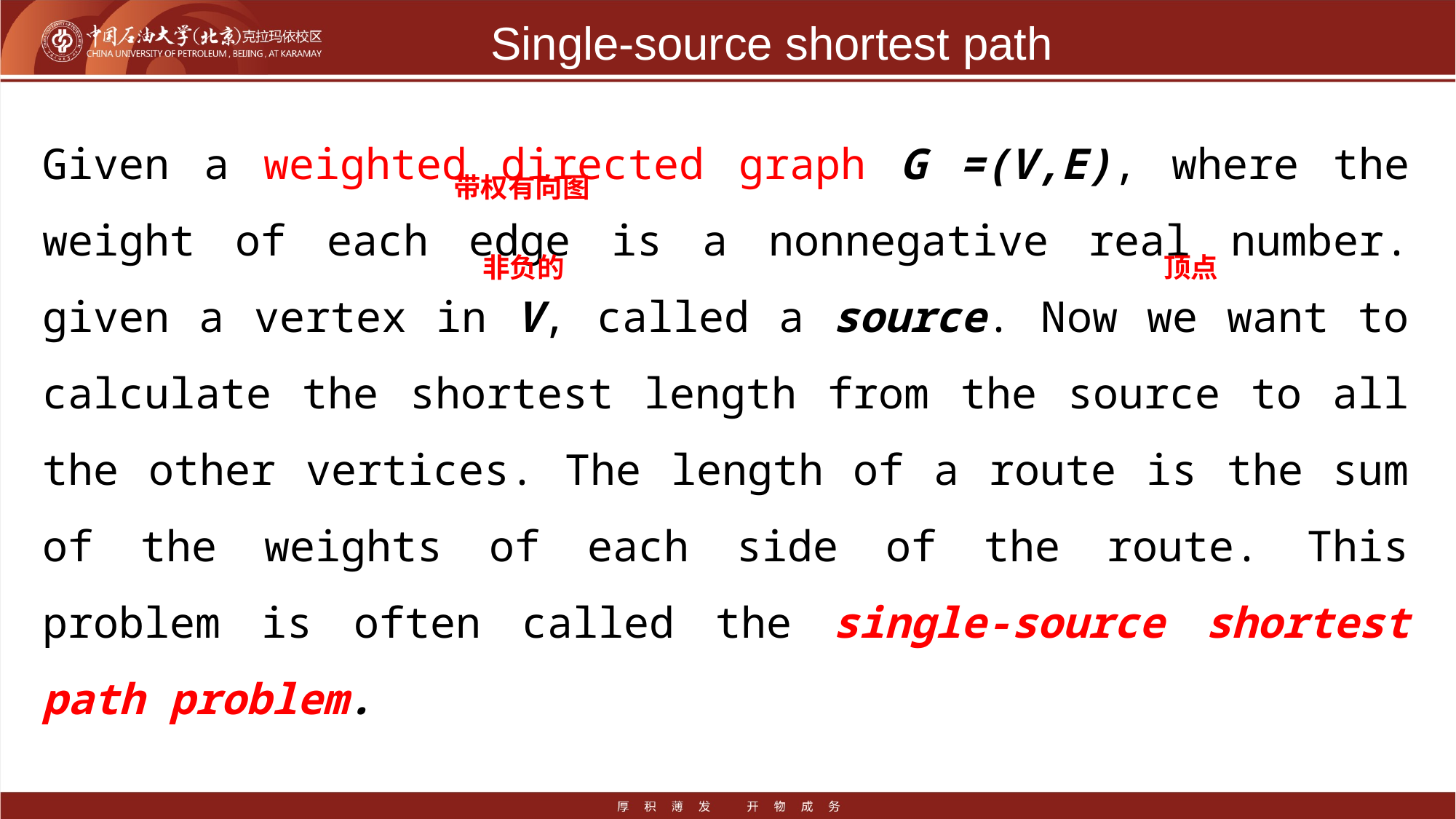

# Single-source shortest path
Given a weighted directed graph G =(V,E), where the weight of each edge is a nonnegative real number. given a vertex in V, called a source. Now we want to calculate the shortest length from the source to all the other vertices. The length of a route is the sum of the weights of each side of the route. This problem is often called the single-source shortest path problem.
带权有向图
非负的
顶点